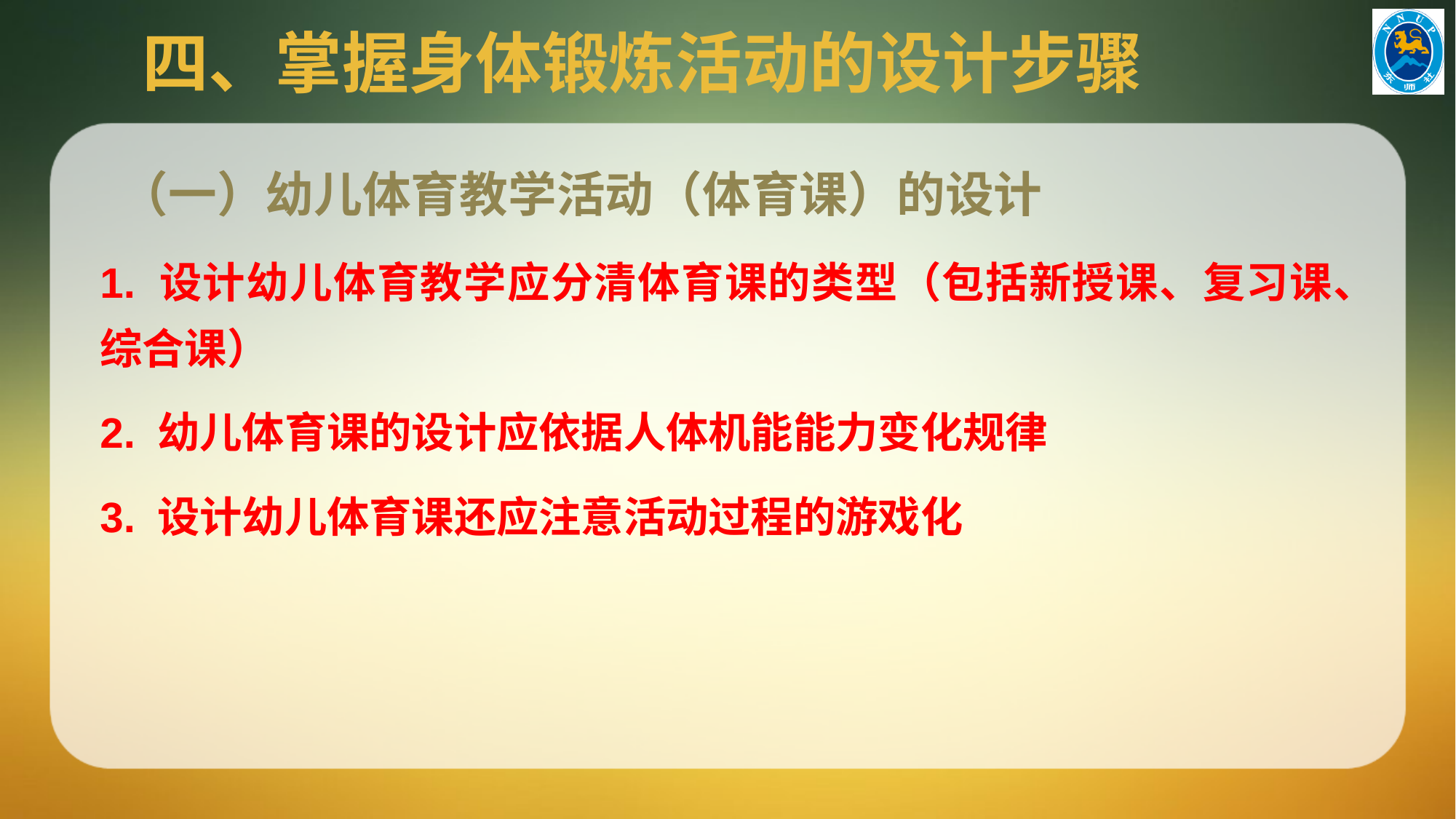

# 四、掌握身体锻炼活动的设计步骤

 （一）幼儿体育教学活动（体育课）的设计
1. 设计幼儿体育教学应分清体育课的类型（包括新授课、复习课、综合课）
2. 幼儿体育课的设计应依据人体机能能力变化规律
3. 设计幼儿体育课还应注意活动过程的游戏化